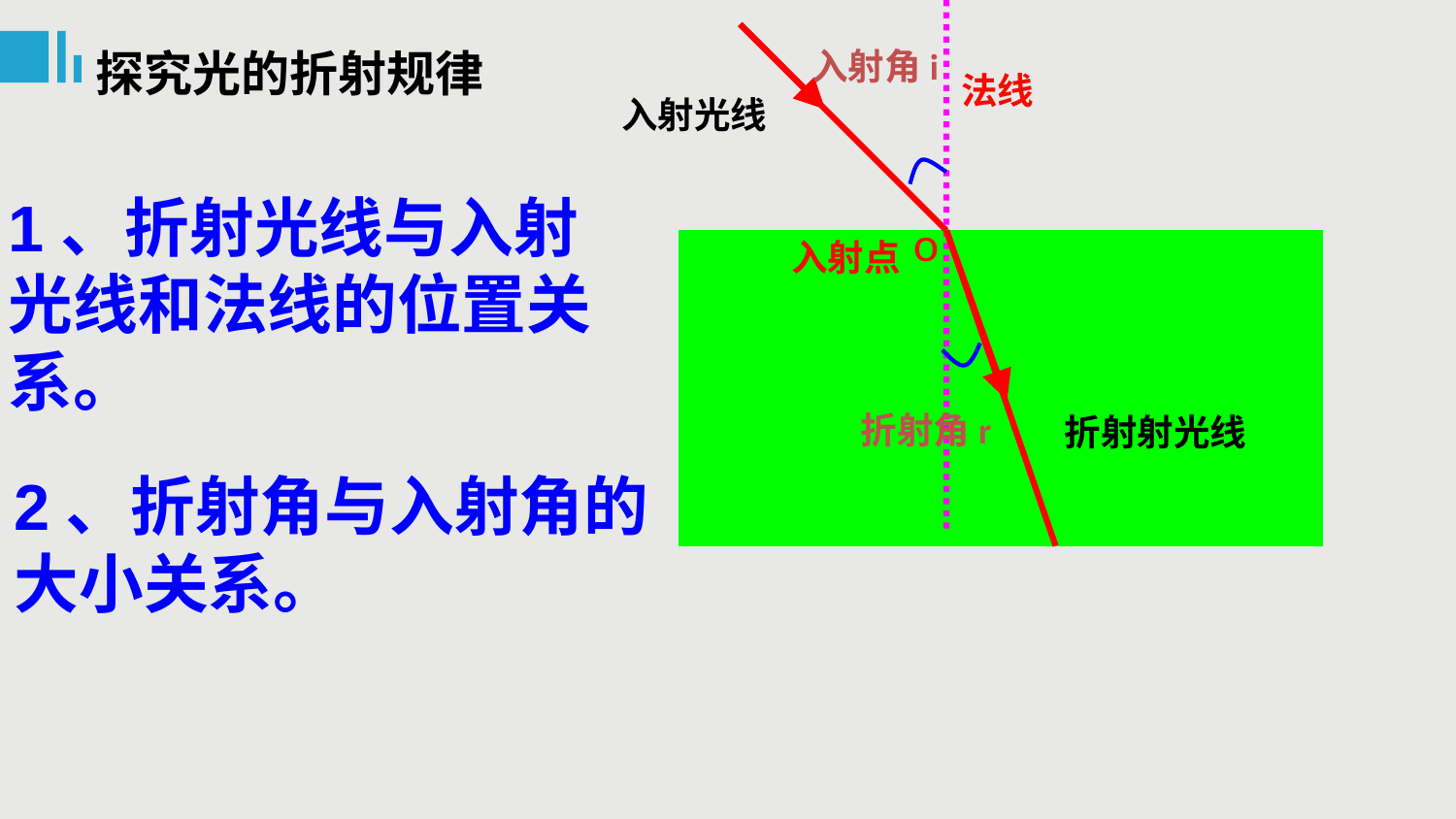

探究光的折射规律
入射角i

法线
入射光线

1、折射光线与入射光线和法线的位置关系。
o
入射点

折射角r
折射射光线
2、折射角与入射角的大小关系。